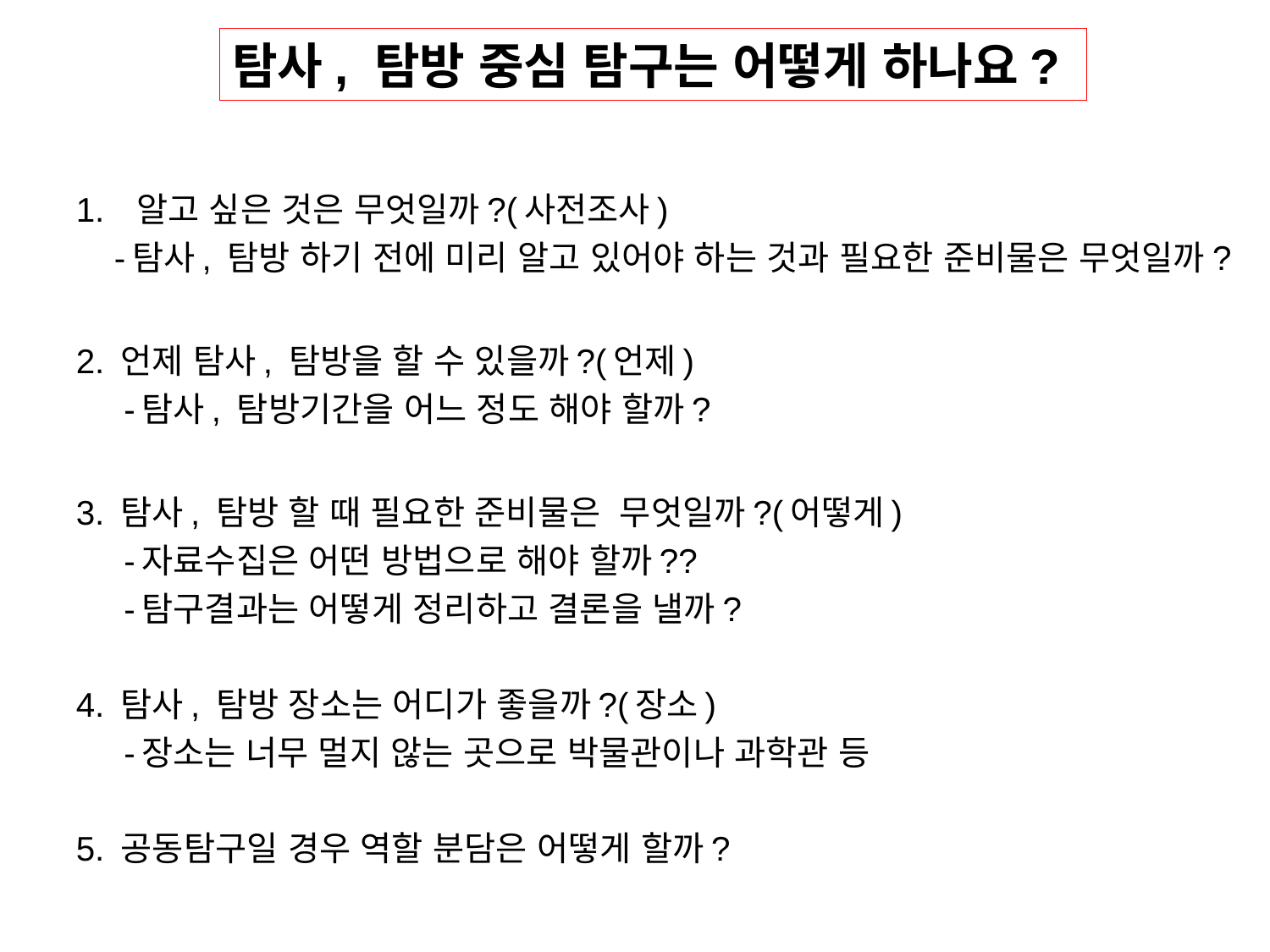

알고 싶은 것은 무엇일까?(사전조사)
    -탐사, 탐방 하기 전에 미리 알고 있어야 하는 것과 필요한 준비물은 무엇일까?

2. 언제 탐사, 탐방을 할 수 있을까?(언제)
     -탐사, 탐방기간을 어느 정도 해야 할까?

3. 탐사, 탐방 할 때 필요한 준비물은  무엇일까?(어떻게)
     -자료수집은 어떤 방법으로 해야 할까??
     -탐구결과는 어떻게 정리하고 결론을 낼까?

4. 탐사, 탐방 장소는 어디가 좋을까?(장소)
     -장소는 너무 멀지 않는 곳으로 박물관이나 과학관 등

5. 공동탐구일 경우 역할 분담은 어떻게 할까?

탐사, 탐방 중심 탐구는 어떻게 하나요?